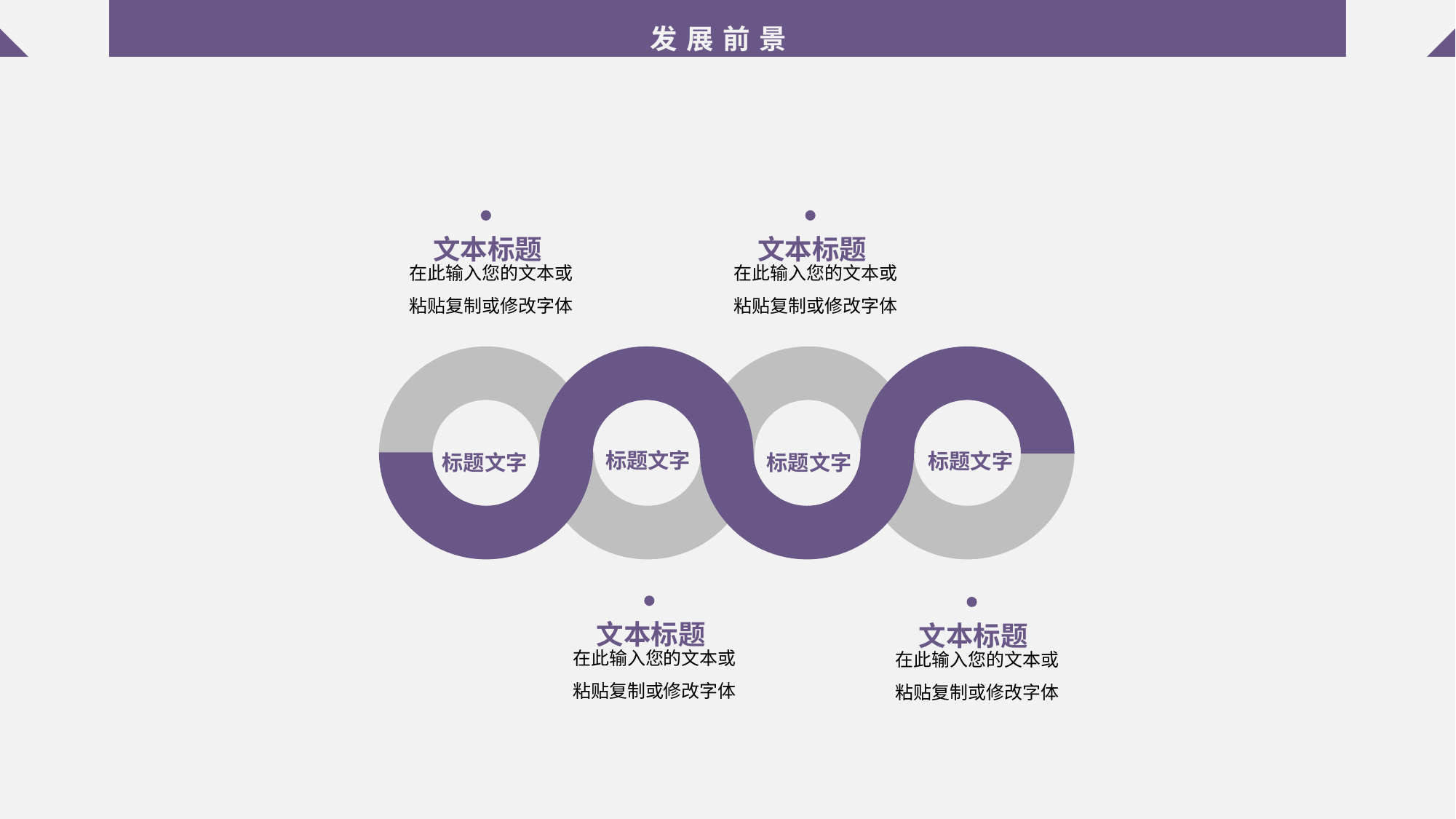

发展前景
文本标题

文本标题

在此输入您的文本或粘贴复制或修改字体
在此输入您的文本或粘贴复制或修改字体

标题文字
标题文字
标题文字
标题文字
文本标题

文本标题

在此输入您的文本或粘贴复制或修改字体
在此输入您的文本或粘贴复制或修改字体